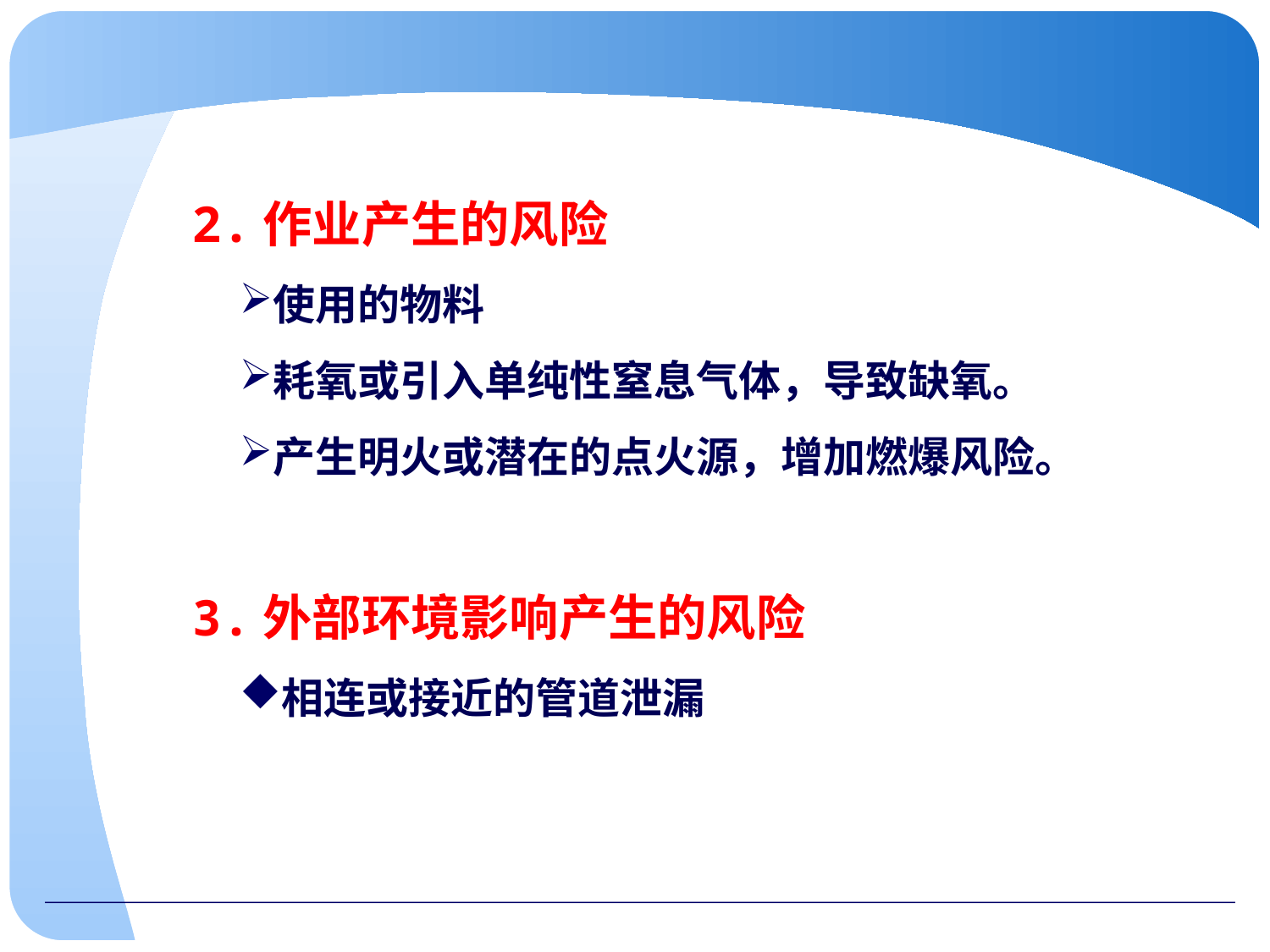

2.作业产生的风险
使用的物料
耗氧或引入单纯性窒息气体，导致缺氧。
产生明火或潜在的点火源，增加燃爆风险。

3.外部环境影响产生的风险
相连或接近的管道泄漏